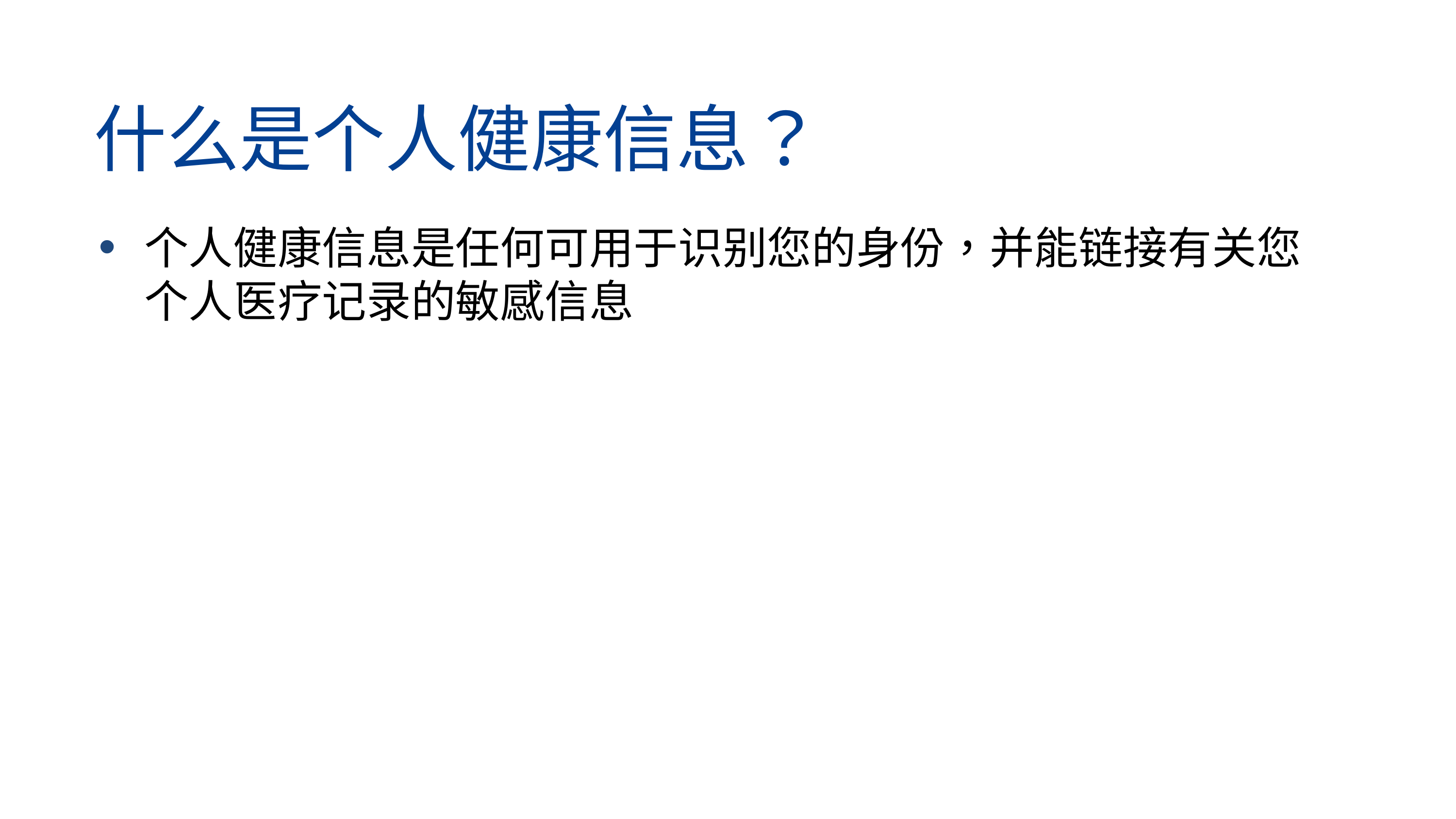

什么是个人健康信息？
个人健康信息是任何可用于识别您的身份，并能链接有关您个人医疗记录的敏感信息